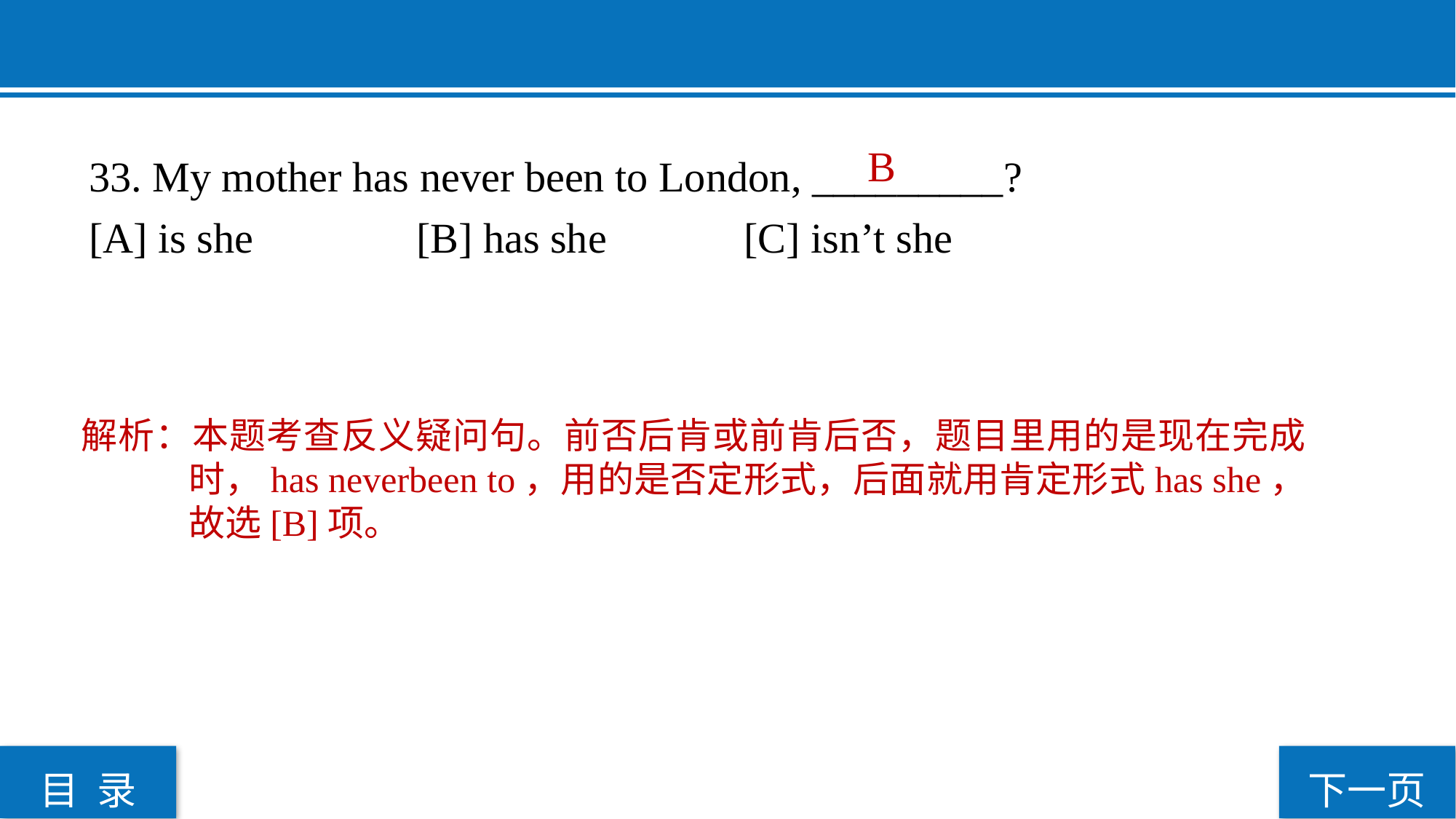

B
33. My mother has never been to London, _________?
[A] is she 		[B] has she 		[C] isn’t she
解析：本题考查反义疑问句。前否后肯或前肯后否，题目里用的是现在完成时，has neverbeen to，用的是否定形式，后面就用肯定形式has she，故选[B]项。